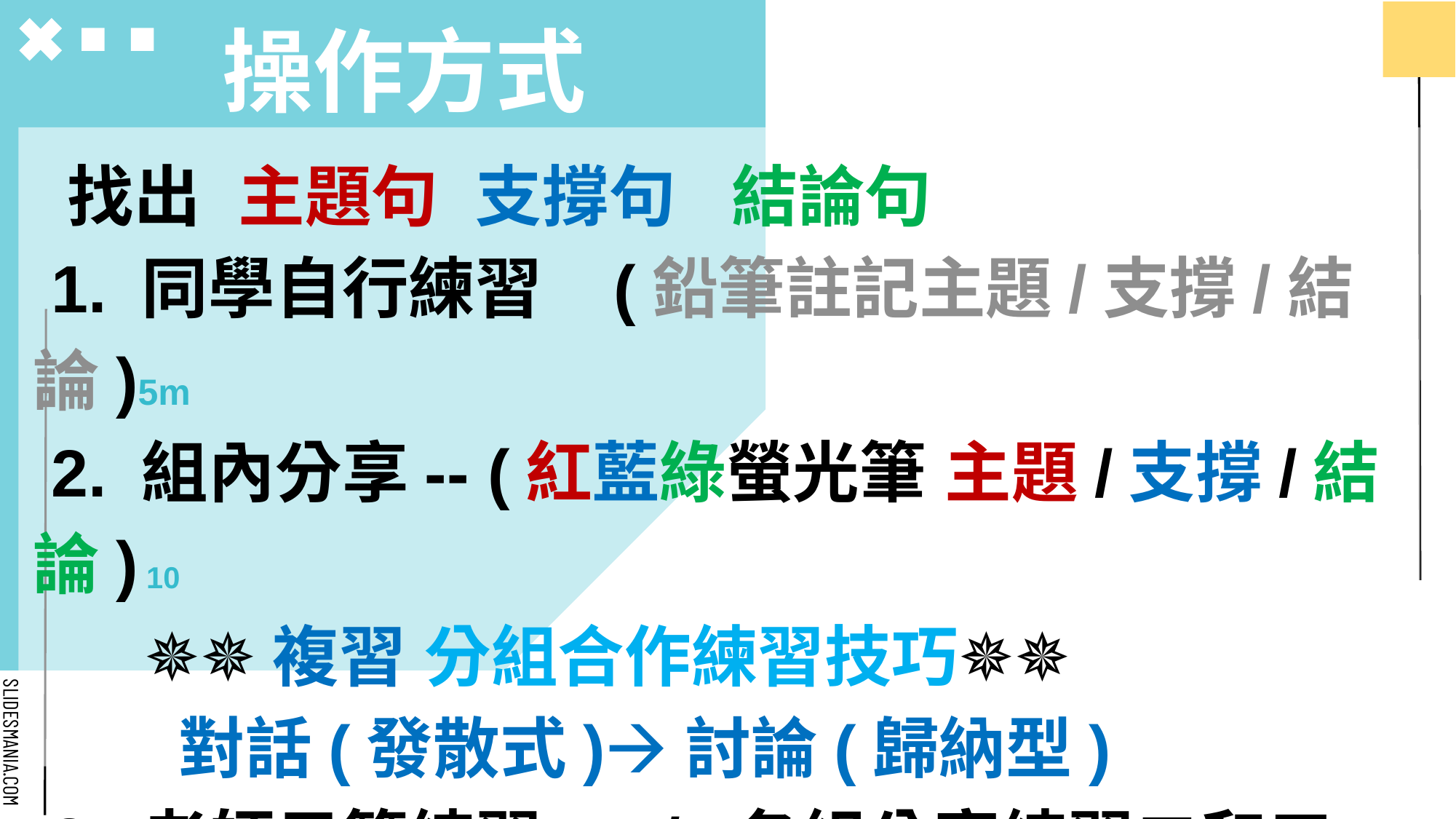

# 操作方式
 找出  主題句  支撐句   結論句
 1. 同學自行練習   (鉛筆註記主題/支撐/結論)5m
 2. 組內分享-- (紅藍綠螢光筆 主題/支撐/結論) 10
      ✵✵複習 分組合作練習技巧✵✵
       對話(發散式)🡪討論(歸納型)
 3. 老師示範練習一  /  各組分享練習二和三
      ✵ 推派一個人發表組內想法 （未發言者優先）